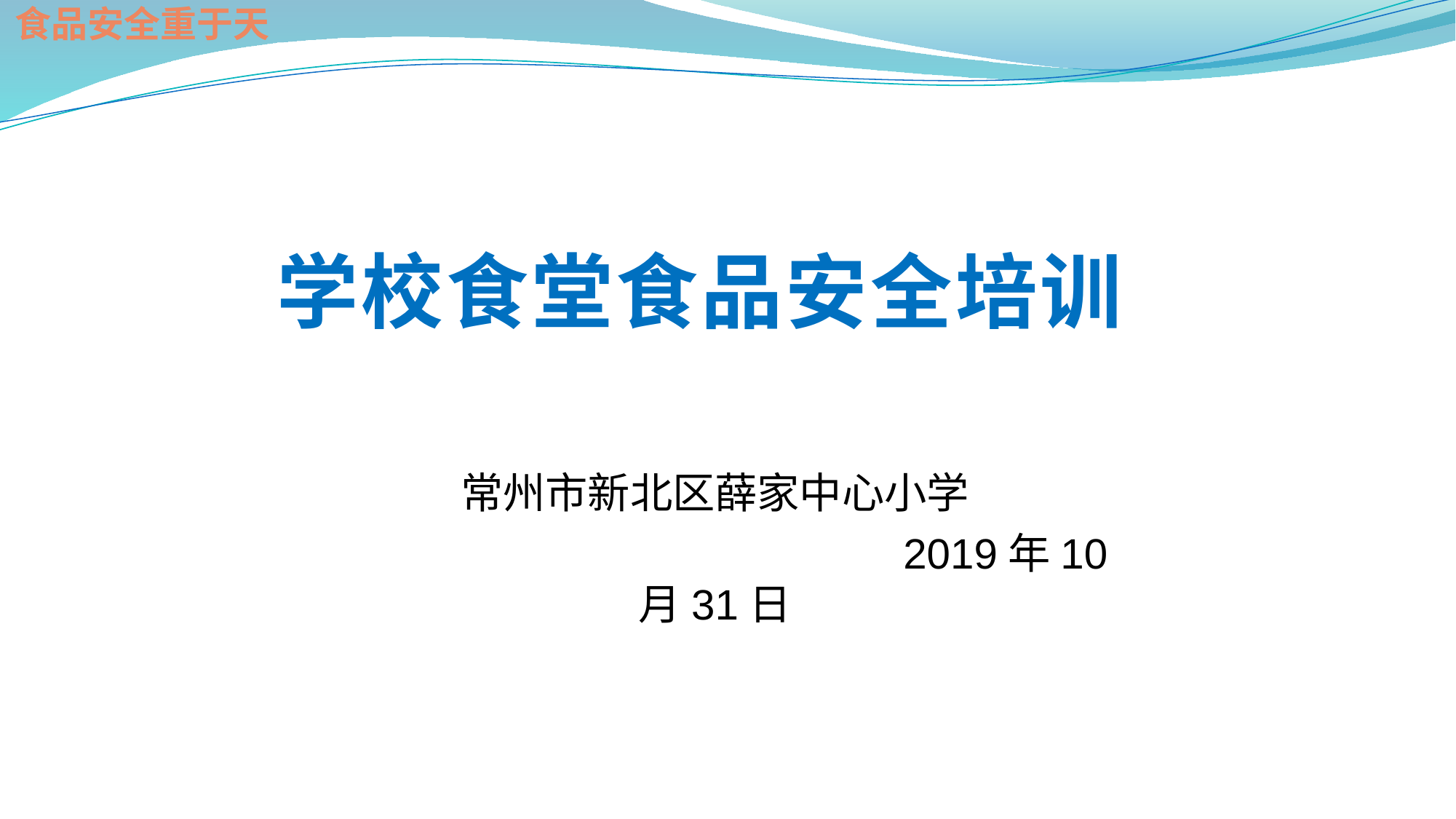

食品安全重于天
学校食堂食品安全培训
常州市新北区薛家中心小学
                                                  2019年10月31日